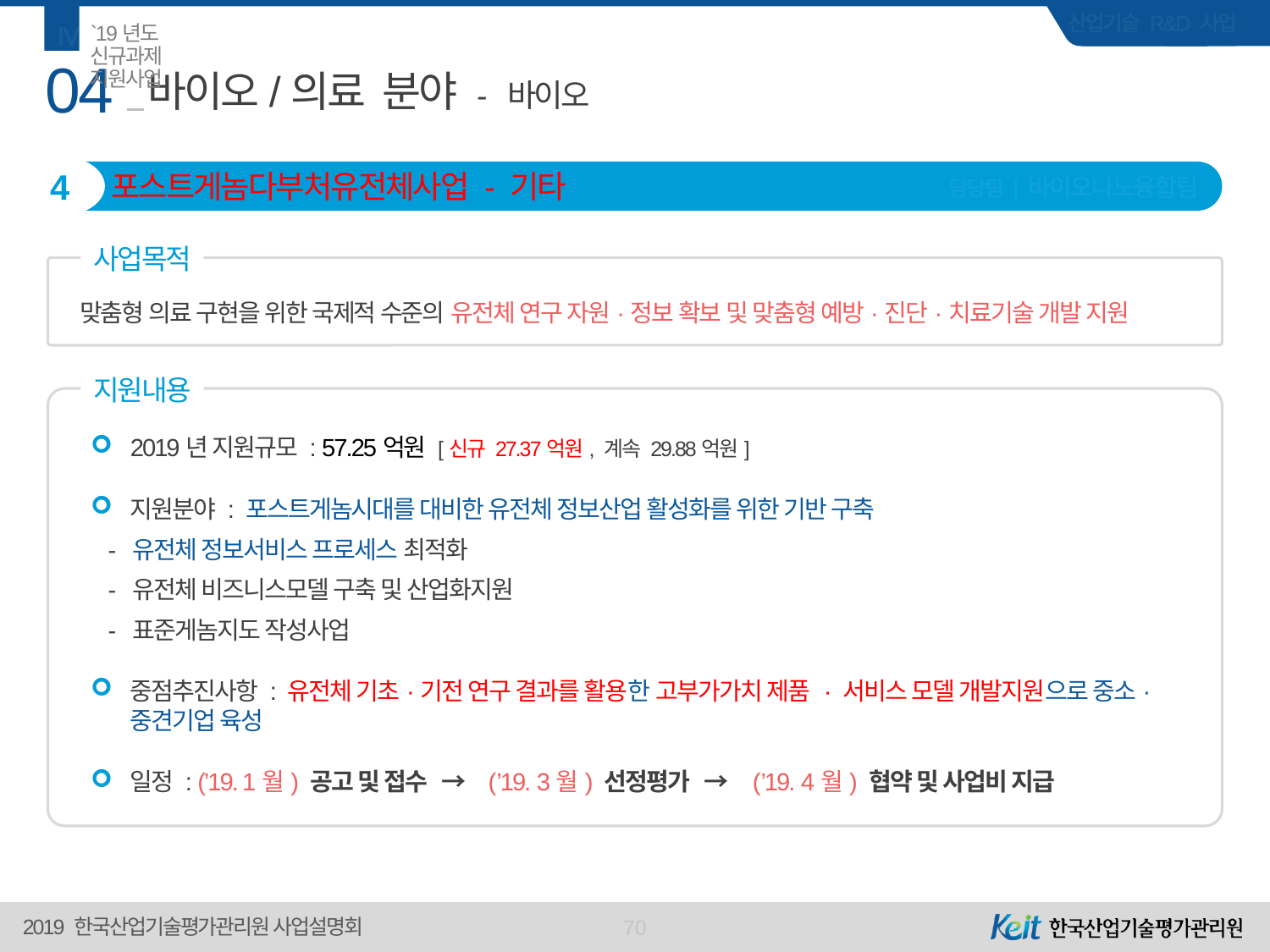

Ⅳ
`19년도 신규과제 지원사업
04
# 바이오/의료  분야 -  바이오
4
포스트게놈다부처유전체사업 - 기타
담당팀 | 바이오나노융합팀
사업목적

맞춤형 의료 구현을 위한 국제적 수준의 유전체 연구 자원·정보 확보 및 맞춤형 예방·진단·치료기술 개발 지원
지원내용

2019년 지원규모 : 57.25억원 [신규 27.37억원, 계속 29.88억원]

지원분야 : 포스트게놈시대를 대비한 유전체 정보산업 활성화를 위한 기반 구축
   -  유전체 정보서비스 프로세스 최적화
   -  유전체 비즈니스모델 구축 및 산업화지원
   -  표준게놈지도 작성사업

중점추진사항 : 유전체 기초·기전 연구 결과를 활용한 고부가가치 제품 · 서비스 모델 개발지원으로 중소·중견기업 육성

일정 : (’19. 1월) 공고 및 접수   →   (’19. 3월) 선정평가   →   (’19. 4월) 협약 및 사업비 지급
70